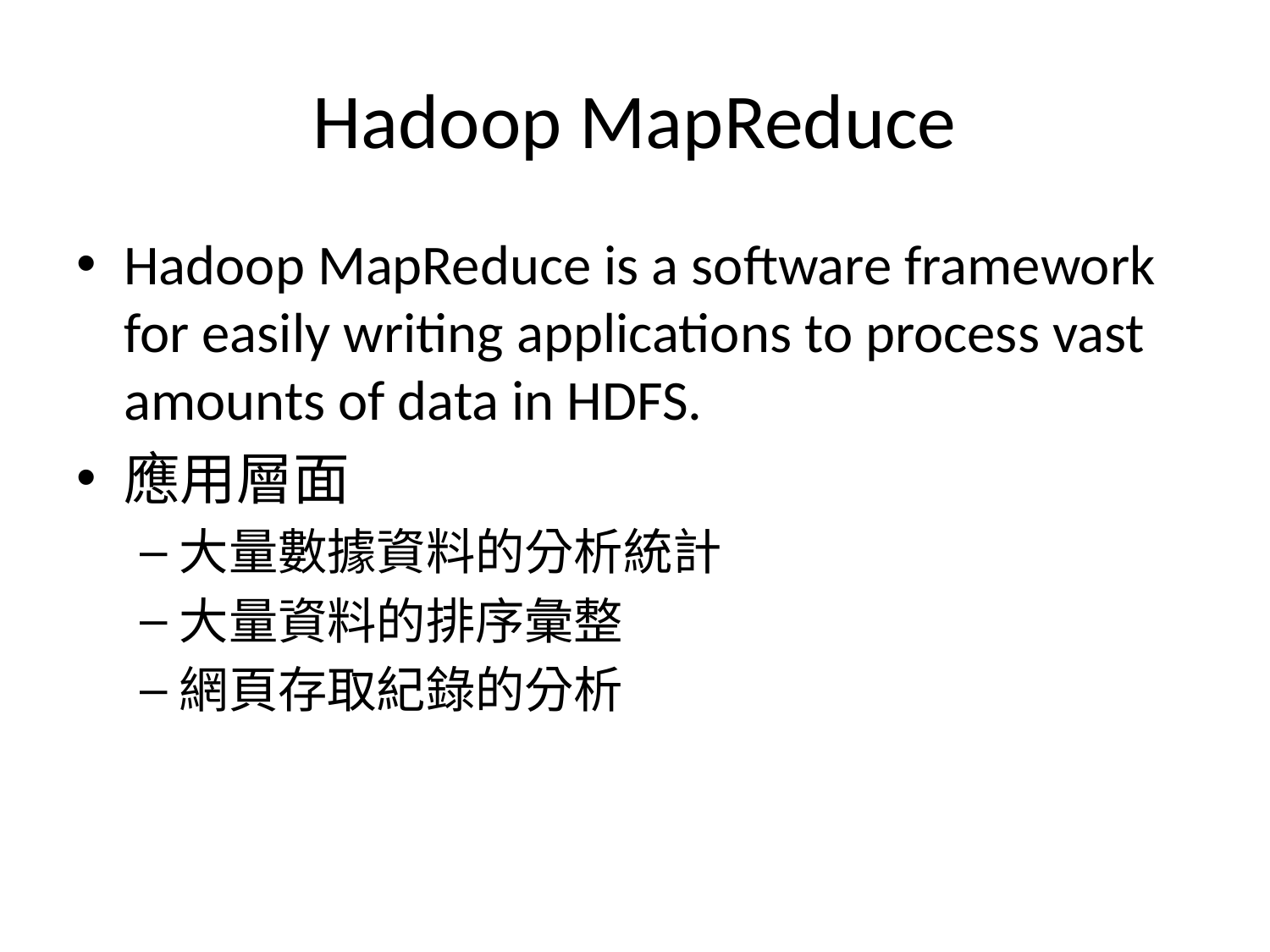

# Hadoop MapReduce
Hadoop MapReduce is a software framework for easily writing applications to process vast amounts of data in HDFS.
應用層面
大量數據資料的分析統計
大量資料的排序彙整
網頁存取紀錄的分析